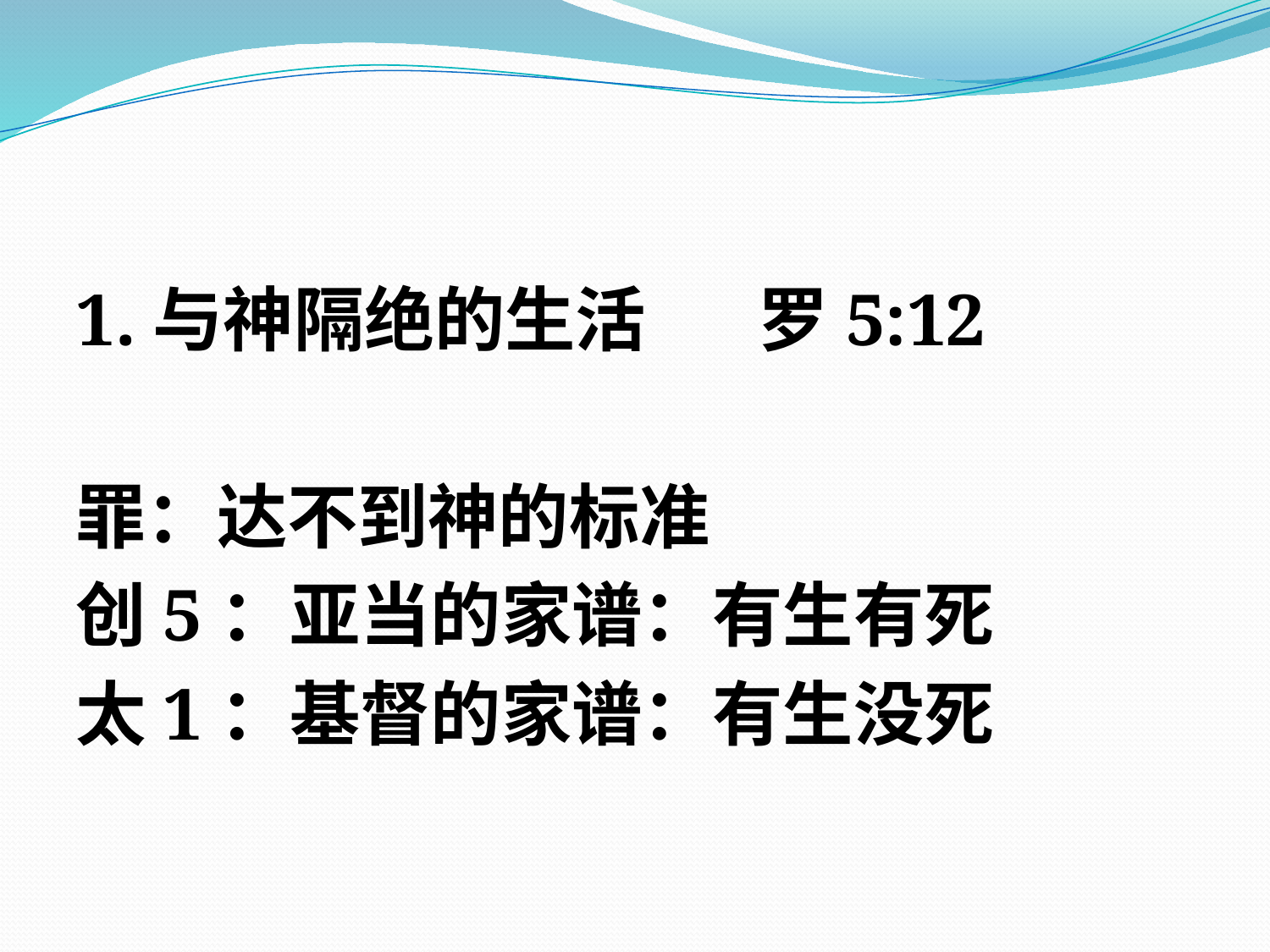

#
1.与神隔绝的生活       罗5:12

罪：达不到神的标准
创5：亚当的家谱：有生有死
太1：基督的家谱：有生没死